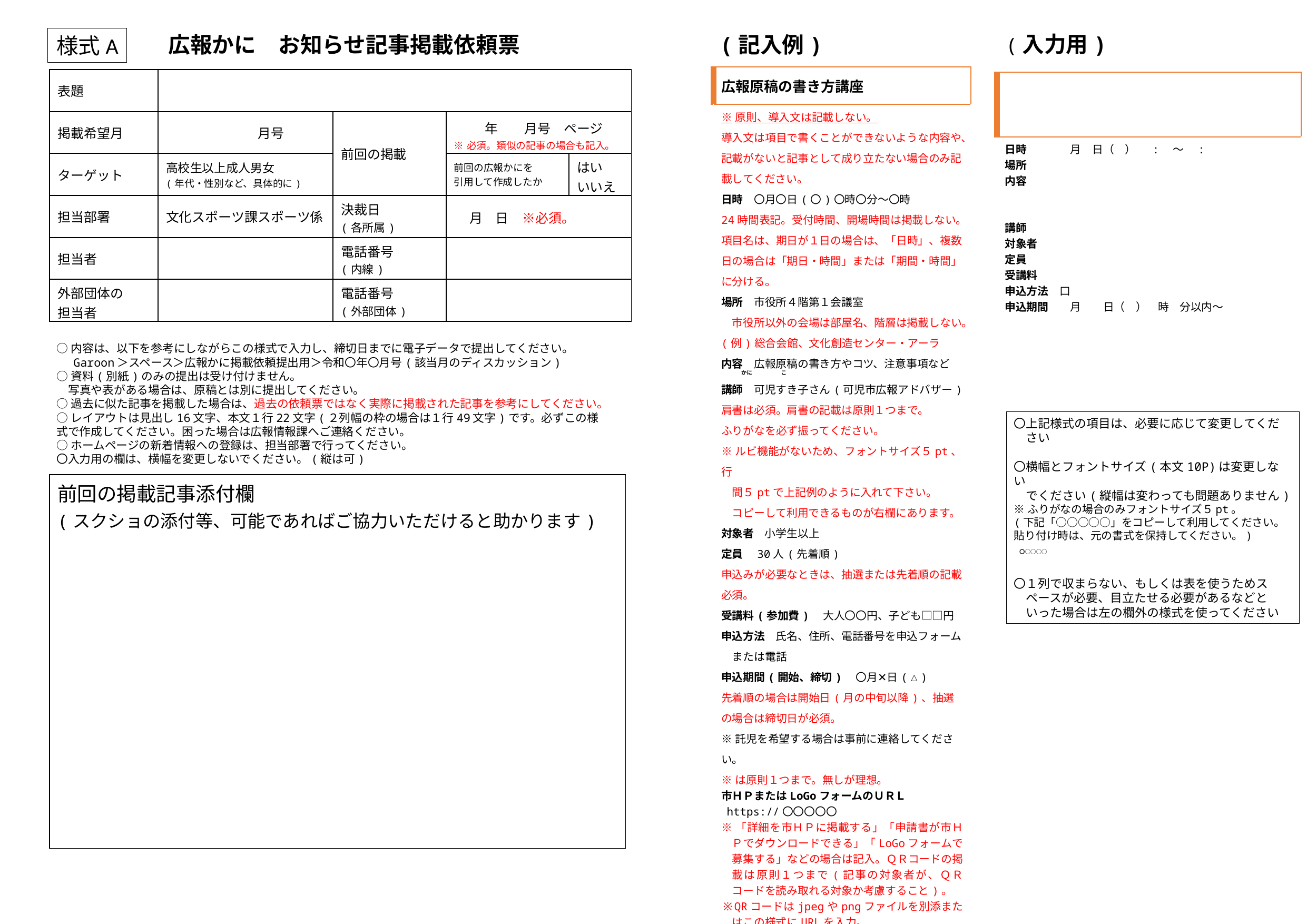

(２列使用・一列で収まらない場合や表を入れる必要があり、横幅が必要な場合用)
　(入力用)
　広報かに　お知らせ記事掲載依頼票
　(記入例)
様式A
| 広報原稿の書き方講座 |
| --- |
| ※原則、導入文は記載しない。 導入文は項目で書くことができないような内容や、記載がないと記事として成り立たない場合のみ記載してください。 日時　〇月〇日(〇)〇時〇分～〇時 24時間表記。受付時間、開場時間は掲載しない。 項目名は、期日が１日の場合は、「日時」、複数日の場合は「期日・時間」または「期間・時間」に分ける。 場所　市役所４階第１会議室 　市役所以外の会場は部屋名、階層は掲載しない。 (例)総合会館、文化創造センター・アーラ 内容　広報原稿の書き方やコツ、注意事項など かに　　 　　　こ 講師　可児すき子さん(可児市広報アドバザー) 肩書は必須。肩書の記載は原則１つまで。 ふりがなを必ず振ってください。 ※ルビ機能がないため、フォントサイズ５pt、行 　間５ptで上記例のように入れて下さい。 　コピーして利用できるものが右欄にあります。 対象者　小学生以上 定員　30人(先着順) 申込みが必要なときは、抽選または先着順の記載必須。 受講料(参加費)　大人〇〇円、子ども□□円 申込方法　氏名、住所、電話番号を申込フォーム 　または電話 申込期間(開始、締切)　〇月✕日(△) 先着順の場合は開始日(月の中旬以降)、抽選の場合は締切日が必須。 ※託児を希望する場合は事前に連絡してください。 ※は原則１つまで。無しが理想。 市ＨＰまたはLoGoフォームのＵＲＬ https://〇〇〇〇〇 ※「詳細を市ＨＰに掲載する」「申請書が市ＨＰでダウンロードできる」「LoGoフォームで募集する」などの場合は記入。ＱＲコードの掲載は原則１つまで(記事の対象者が、ＱＲコードを読み取れる対象か考慮すること)。 ※QRコードはjpegやpngファイルを別添またはこの様式にURLを入力。 問広報情報課　内3323 市役所以外の機関・団体の場合は「□□会の〇〇 さん」と電話番号を記入。内線は1つ。 |
| 表題 | レ習会受講者募集 |  |  |  |
| --- | --- | --- | --- | --- |
| 掲載希望月 | 月号 | 前回の掲載 | 年　　月号　ページ ※必須。類似の記事の場合も記入。 |  |
| ターゲット | 高校生以上成人男女 (年代・性別など、具体的に) |  | 前回の広報かにを 引用して作成したか | はい いいえ |
| 担当部署 | 文化スポーツ課スポーツ係 | 決裁日 (各所属) | 月　日　※必須。 |  |
| 担当者 |  | 電話番号 (内線) |  |  |
| 外部団体の 担当者 |  | 電話番号 (外部団体) |  |  |
|  |
| --- |
| 日時　　　　月　日（　） 　:　～　:　　　　 場所　　　 内容　　　 　 講師　　　 対象者　　 定員　　　 受講料　　 申込方法　口 申込期間　　月　　日（　）　時　分以内～ |
| あああああ | ああああ | あああ | あああ | あああ |
| --- | --- | --- | --- | --- |
| あ |  |  |  |  |
| あ |  |  |  |  |
| あ |  |  |  |  |
| あ |  |  |  |  |
|  |
| --- |
| あああ |
| --- |
| 期日　あ 時間　あ 場所　あ 内容　あ 講師　あ 対象者　あ 定員　あ 受講料　あ 申込方法　あ 申込期間　あ 問 あ　内 あ |
○内容は、以下を参考にしながらこの様式で入力し、締切日までに電子データで提出してください。
　 Garoon＞スペース＞広報かに掲載依頼提出用＞令和〇年〇月号(該当月のディスカッション)
○資料(別紙)のみの提出は受け付けません。
　写真や表がある場合は、原稿とは別に提出してください。
○過去に似た記事を掲載した場合は、過去の依頼票ではなく実際に掲載された記事を参考にしてください。
○レイアウトは見出し16文字、本文１行22文字(２列幅の枠の場合は１行49文字)です。必ずこの様式で作成してください。困った場合は広報情報課へご連絡ください。
○ホームページの新着情報への登録は、担当部署で行ってください。
〇入力用の欄は、横幅を変更しないでください。(縦は可)
　(枠付き・目立たせる用)

〇上記様式の項目は、必要に応じて変更してくだ
　さい

〇横幅とフォントサイズ(本文10P)は変更しない
　でください(縦幅は変わっても問題ありません)
※ふりがなの場合のみフォントサイズ５pt。
(下記「○○○○○」をコピーして利用してください。貼り付け時は、元の書式を保持してください。)

　〇○○○○

〇１列で収まらない、もしくは表を使うためス
　ペースが必要、目立たせる必要があるなどと
　いった場合は左の欄外の様式を使ってください
| あああ |
| --- |
| 期日　あ 時間　あ 場所　あ 内容　あ 講師　あ 対象者　あ 定員　あ 受講料　あ 申込方法　あ 申込期間　あ 問 あ　内 あ |
| 前回の掲載記事添付欄 (スクショの添付等、可能であればご協力いただけると助かります) |
| --- |